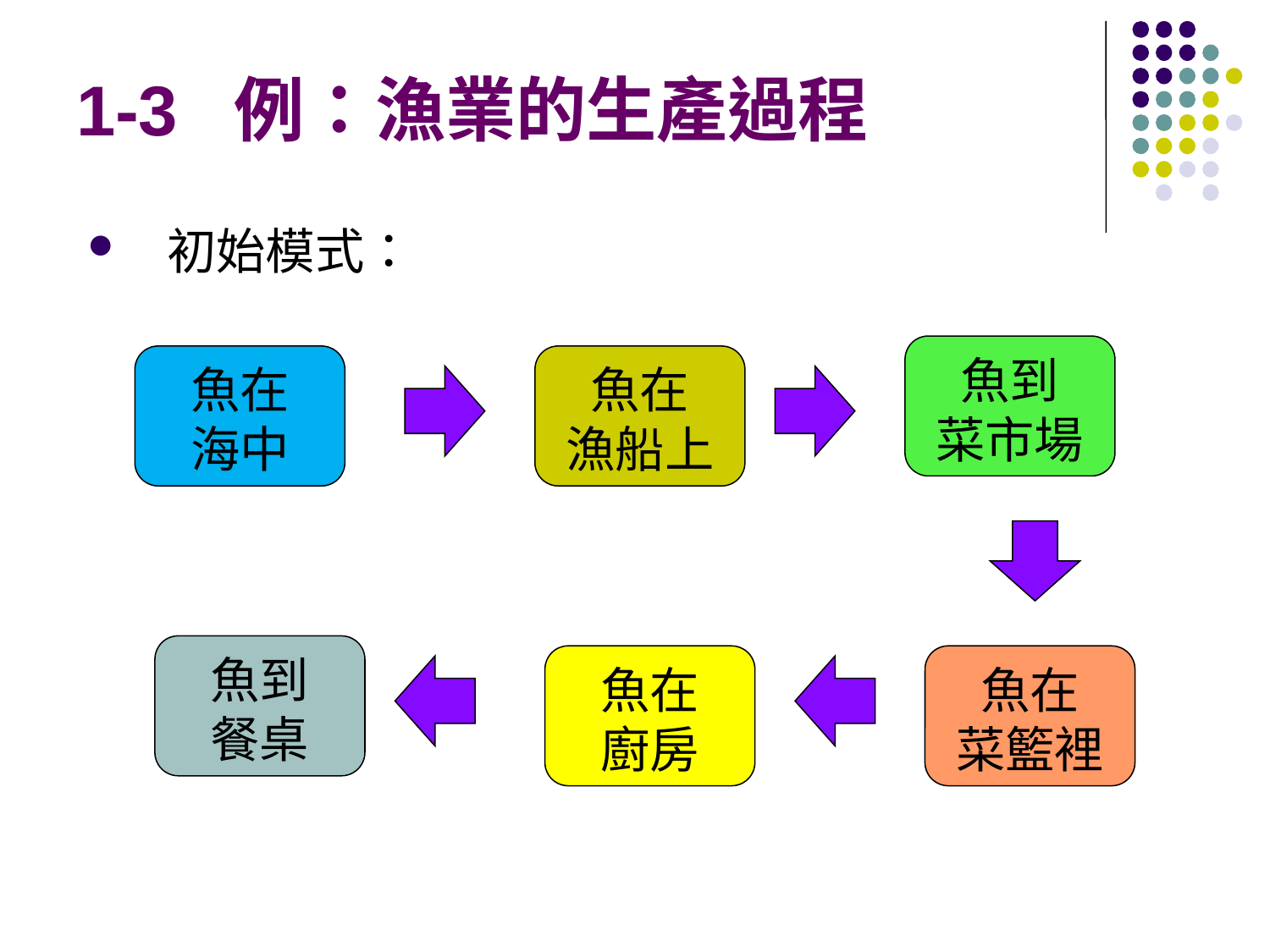

# 1-3  例：漁業的生產過程
初始模式：
魚到
菜市場
魚在
海中
魚在
漁船上

魚到
餐桌
魚在
廚房
魚在
菜籃裡